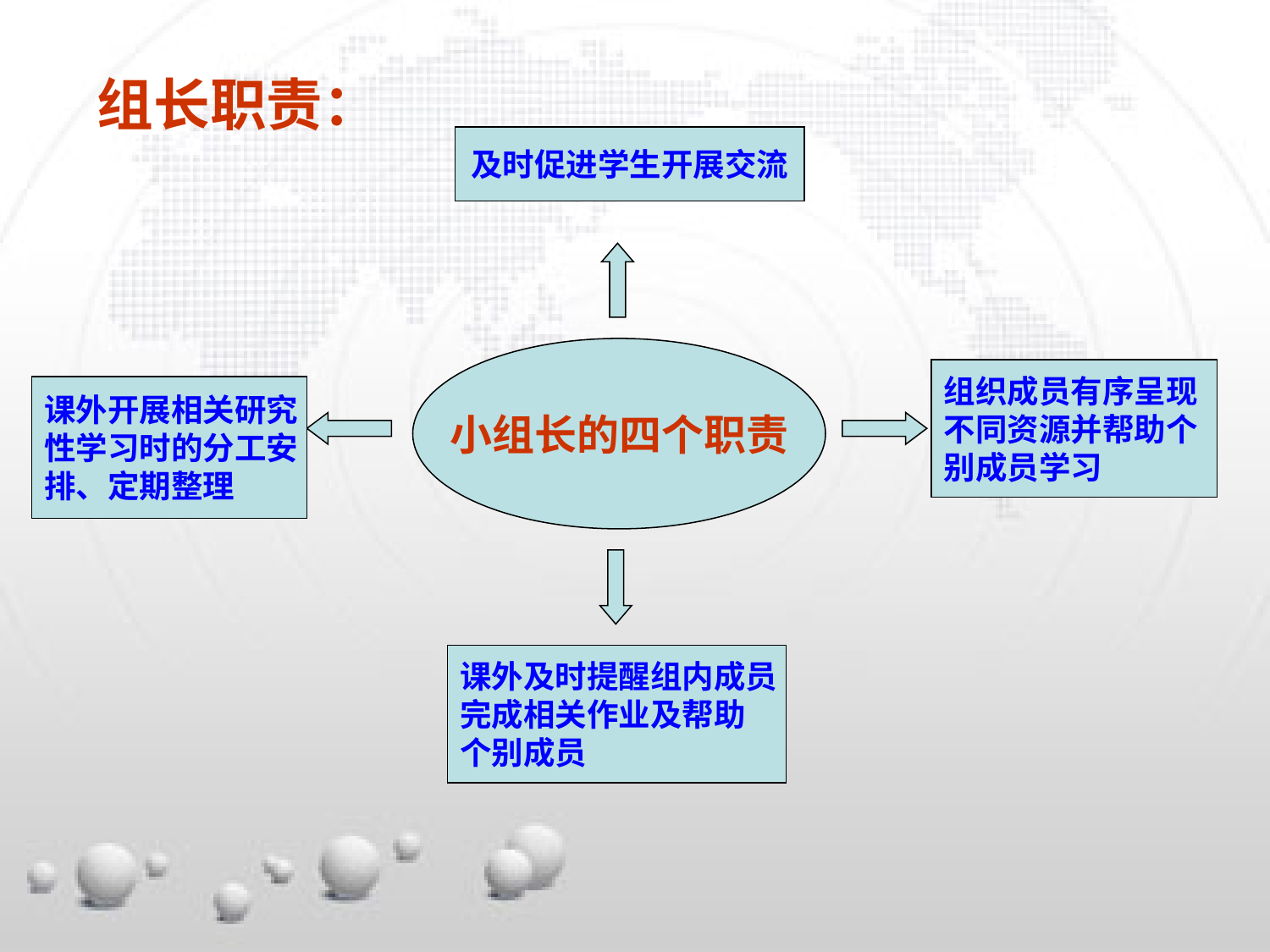

组长职责：
及时促进学生开展交流

小组长的四个职责

组织成员有序呈现
不同资源并帮助个
别成员学习

课外开展相关研究
性学习时的分工安
排、定期整理

课外及时提醒组内成员
完成相关作业及帮助
个别成员